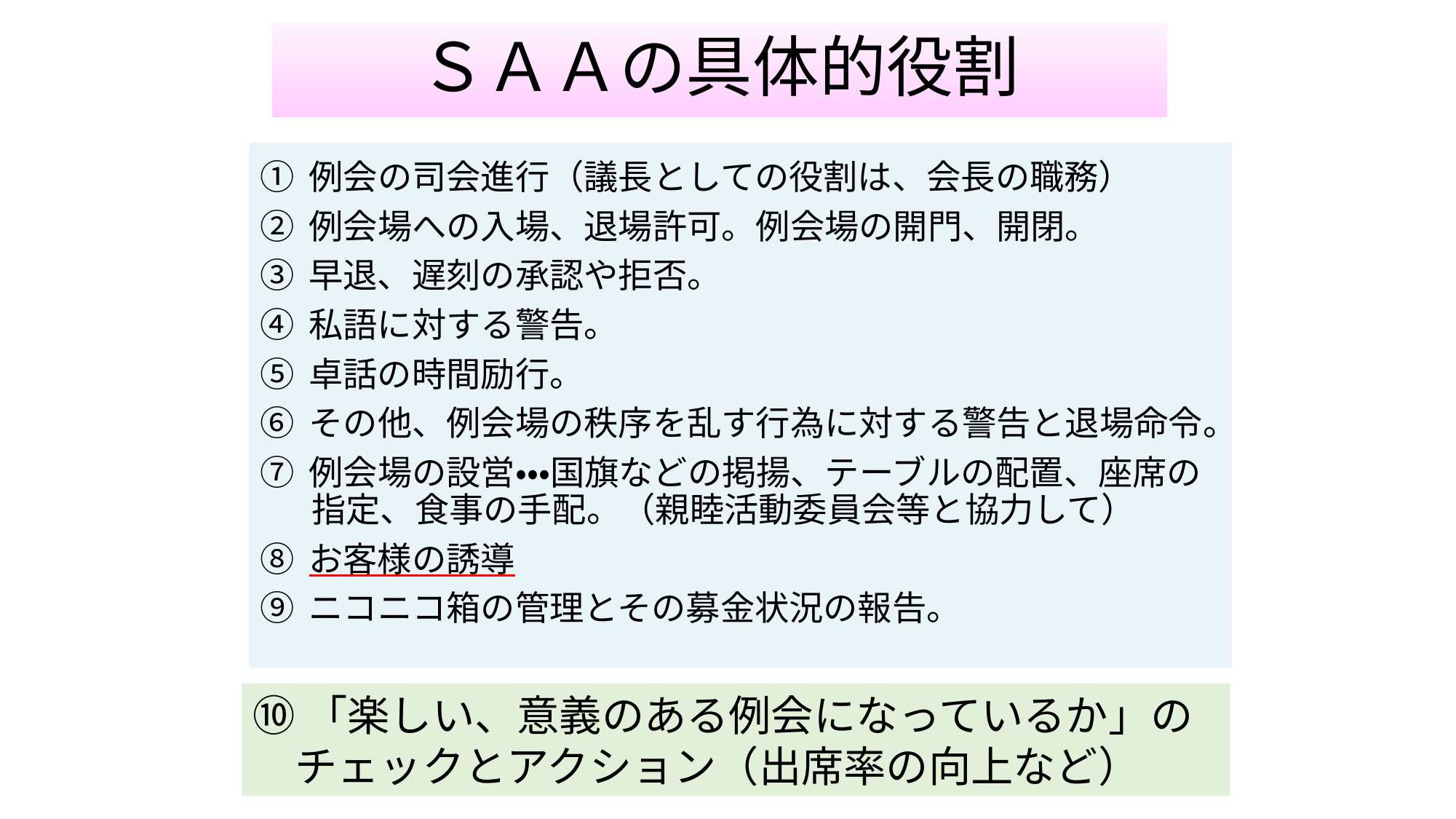

# ＳＡＡの具体的役割
① 例会の司会進行（議長としての役割は、会長の職務）
② 例会場への入場、退場許可。例会場の開門、開閉。
③ 早退、遅刻の承認や拒否。
④ 私語に対する警告。
⑤ 卓話の時間励行。
⑥ その他、例会場の秩序を乱す行為に対する警告と退場命令。
⑦ 例会場の設営・・・国旗などの掲揚、テーブルの配置、座席の指定、食事の手配。（親睦活動委員会等と協力して）
⑧ お客様の誘導
⑨ ニコニコ箱の管理とその募金状況の報告。
⑩「楽しい、意義のある例会になっているか」のチェックとアクション（出席率の向上など）